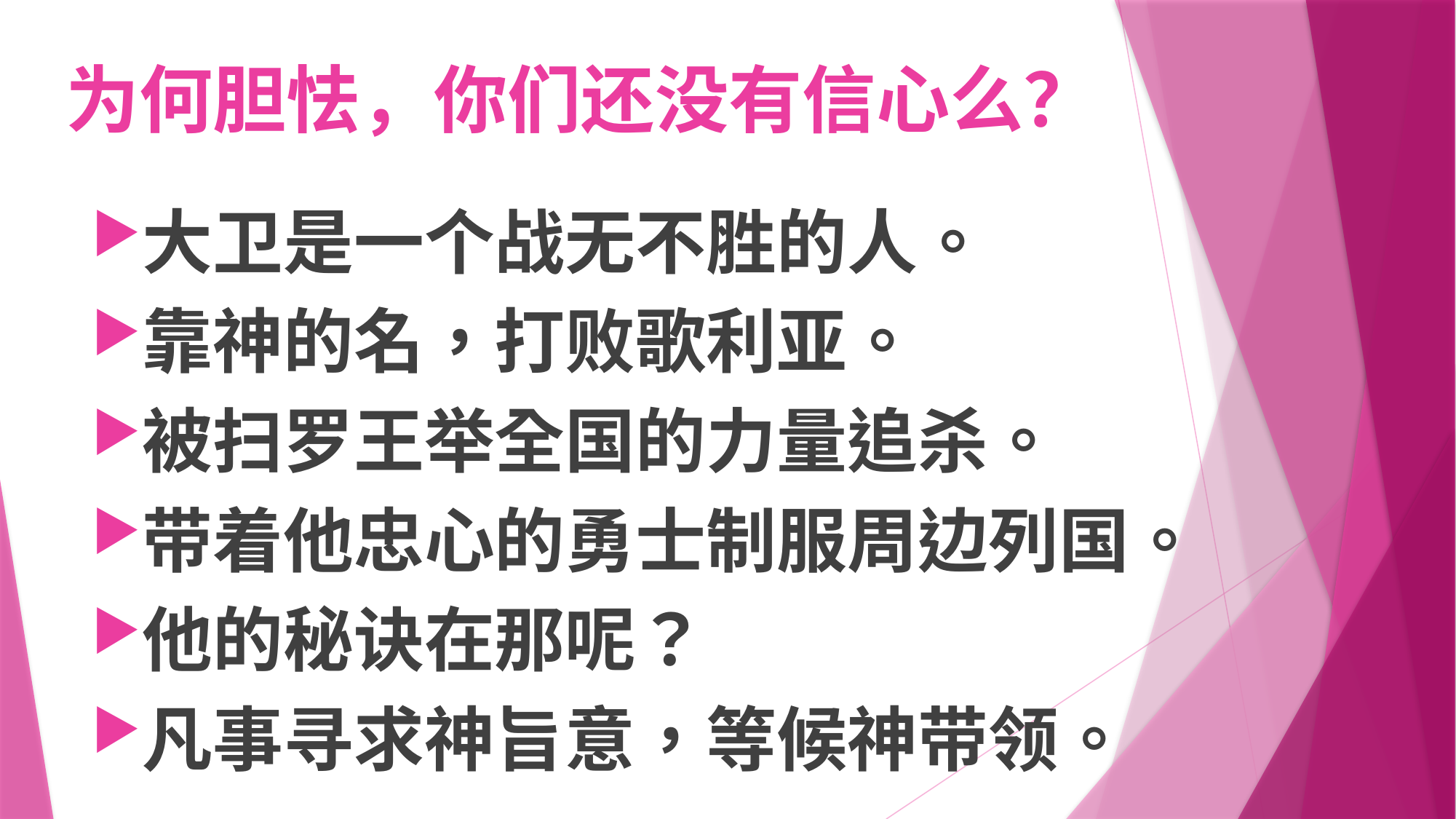

# 为何胆怯，你们还没有信心么？
大卫是一个战无不胜的人。
靠神的名，打败歌利亚。
被扫罗王举全国的力量追杀。
带着他忠心的勇士制服周边列国。
他的秘诀在那呢？
凡事寻求神旨意，等候神带领。